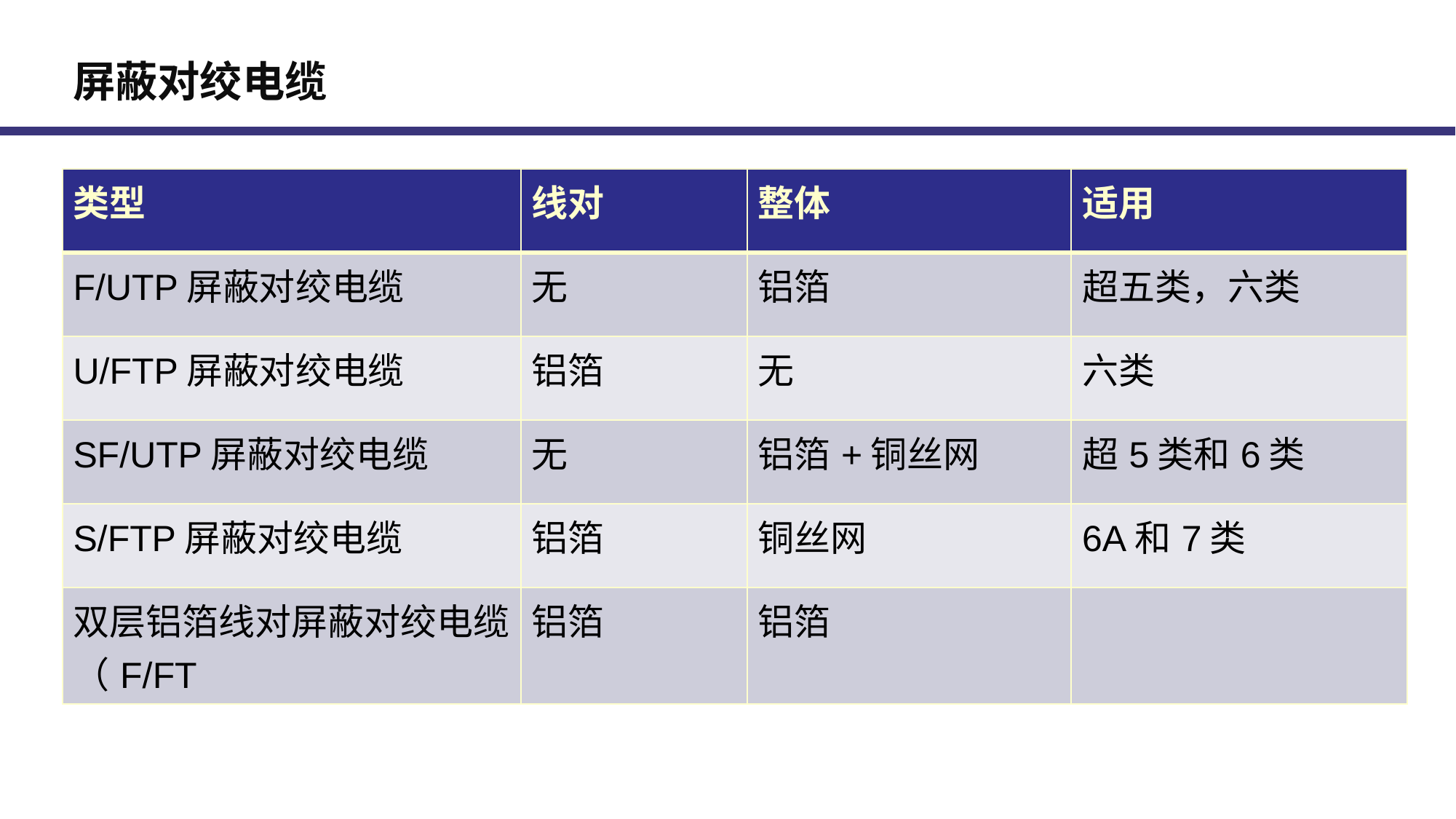

# 屏蔽对绞电缆
| 类型 | 线对 | 整体 | 适用 |
| --- | --- | --- | --- |
| F/UTP屏蔽对绞电缆 | 无 | 铝箔 | 超五类，六类 |
| U/FTP屏蔽对绞电缆 | 铝箔 | 无 | 六类 |
| SF/UTP屏蔽对绞电缆 | 无 | 铝箔+铜丝网 | 超5类和6类 |
| S/FTP屏蔽对绞电缆 | 铝箔 | 铜丝网 | 6A和7类 |
| 双层铝箔线对屏蔽对绞电缆（F/FT | 铝箔 | 铝箔 |  |